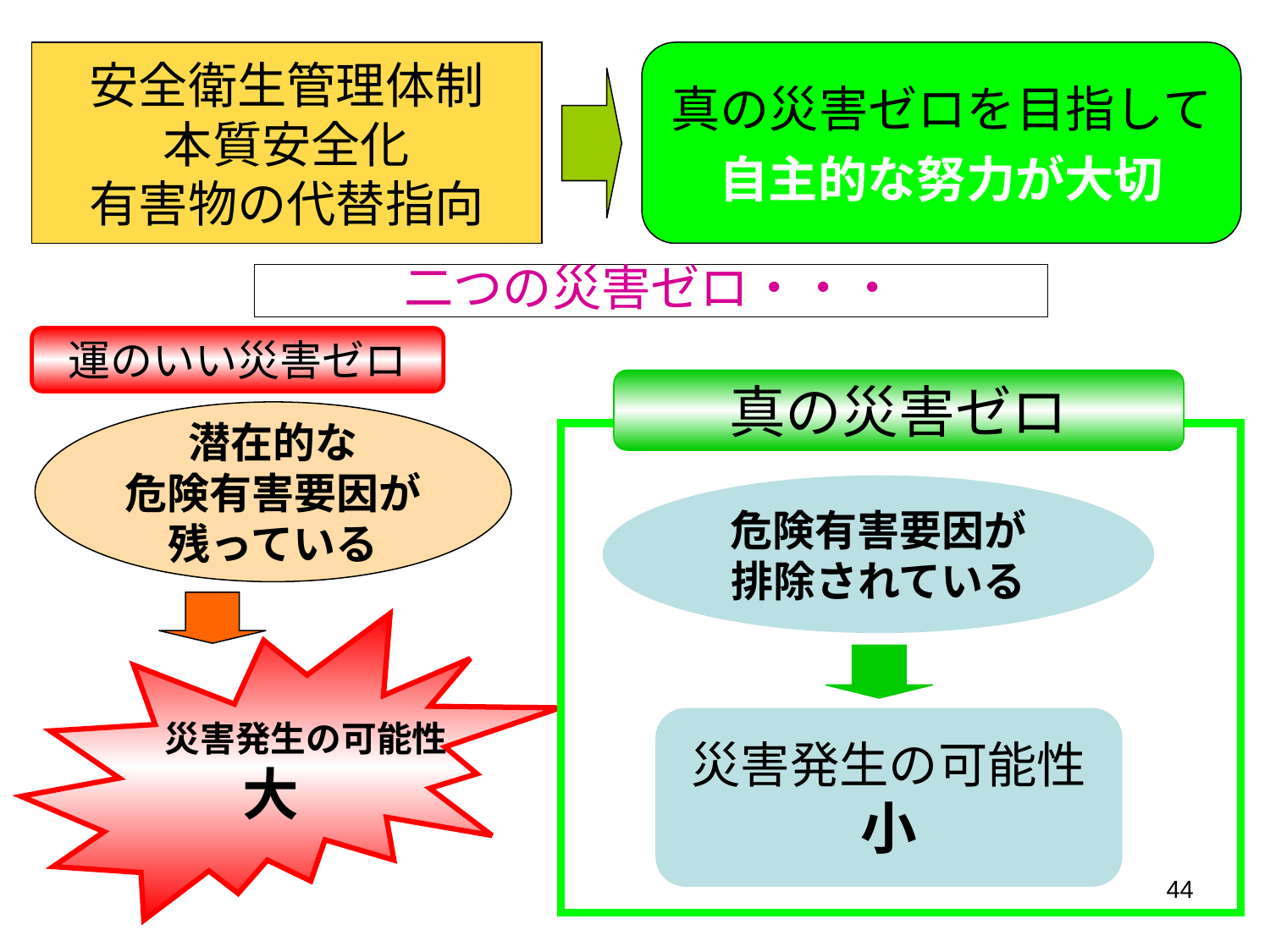

安全衛生管理体制
本質安全化
有害物の代替指向
真の災害ゼロを目指して
自主的な努力が大切

二つの災害ゼロ・・・
運のいい災害ゼロ
真の災害ゼロ
潜在的な
危険有害要因が
残っている

危険有害要因が
排除されている

　　災害発生の可能性
大

災害発生の可能性
小
44